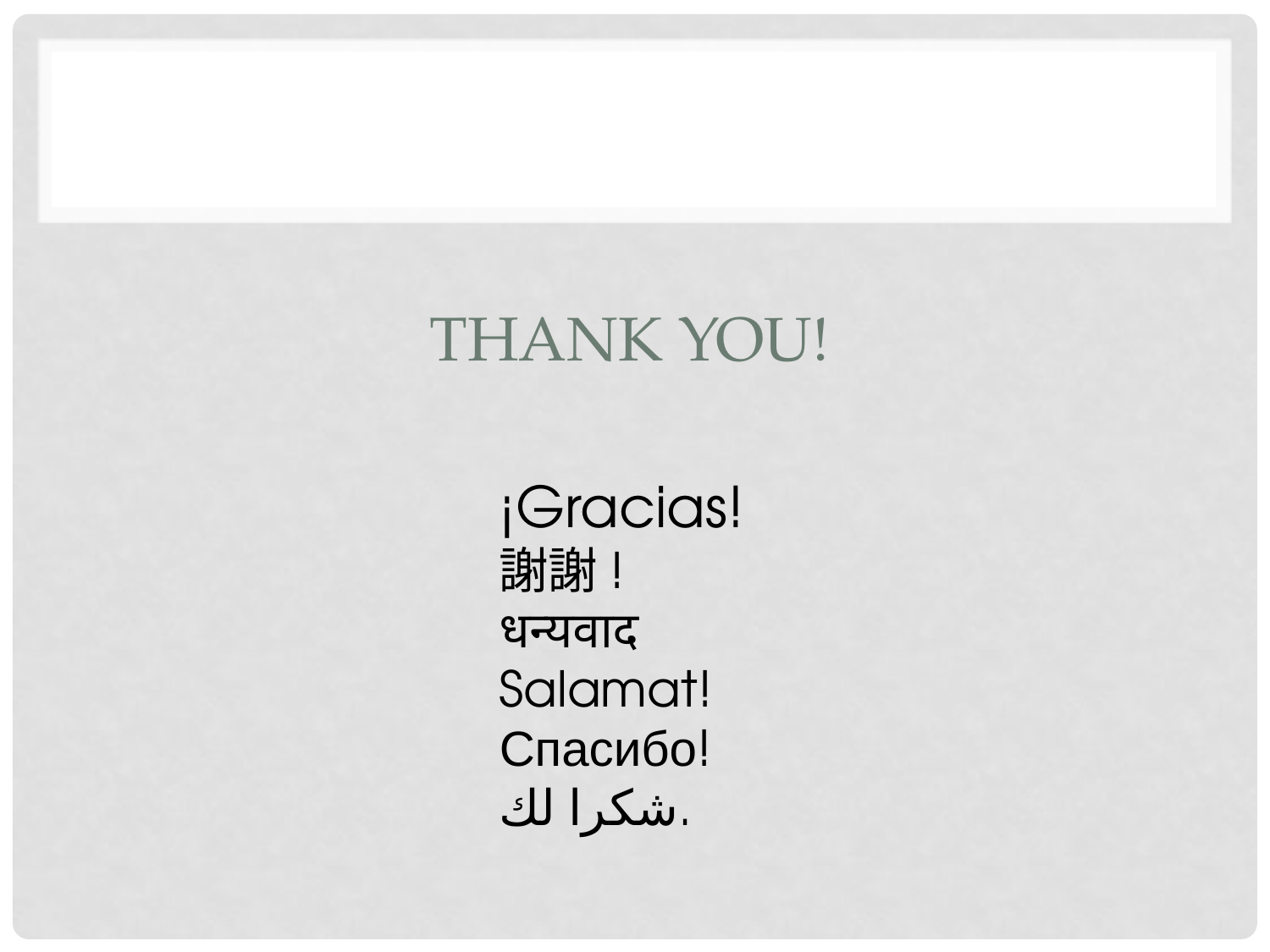

# Thank You!
¡Gracias!
謝謝!
धन्यवाद
Salamat!
Спасибо!
شكرا لك.